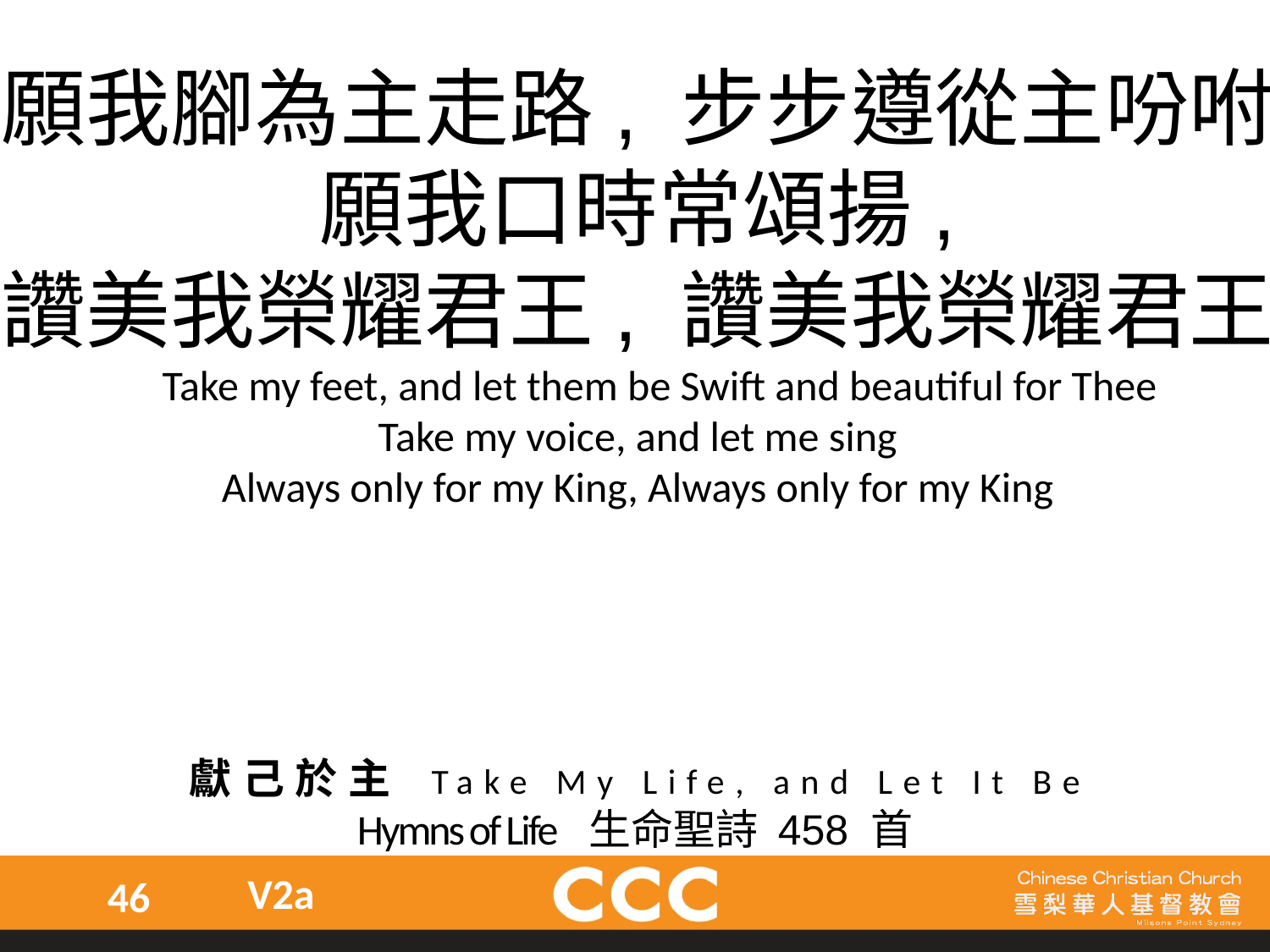

願我腳為主走路, 步步遵從主吩咐
願我口時常頌揚,
讚美我榮耀君王, 讚美我榮耀君王
                      Take my feet, and let them be Swift and beautiful for Thee
Take my voice, and let me sing
Always only for my King, Always only for my King

獻己於主 Take My Life, and Let It Be
Hymns of Life   生命聖詩 458 首
V2a
46